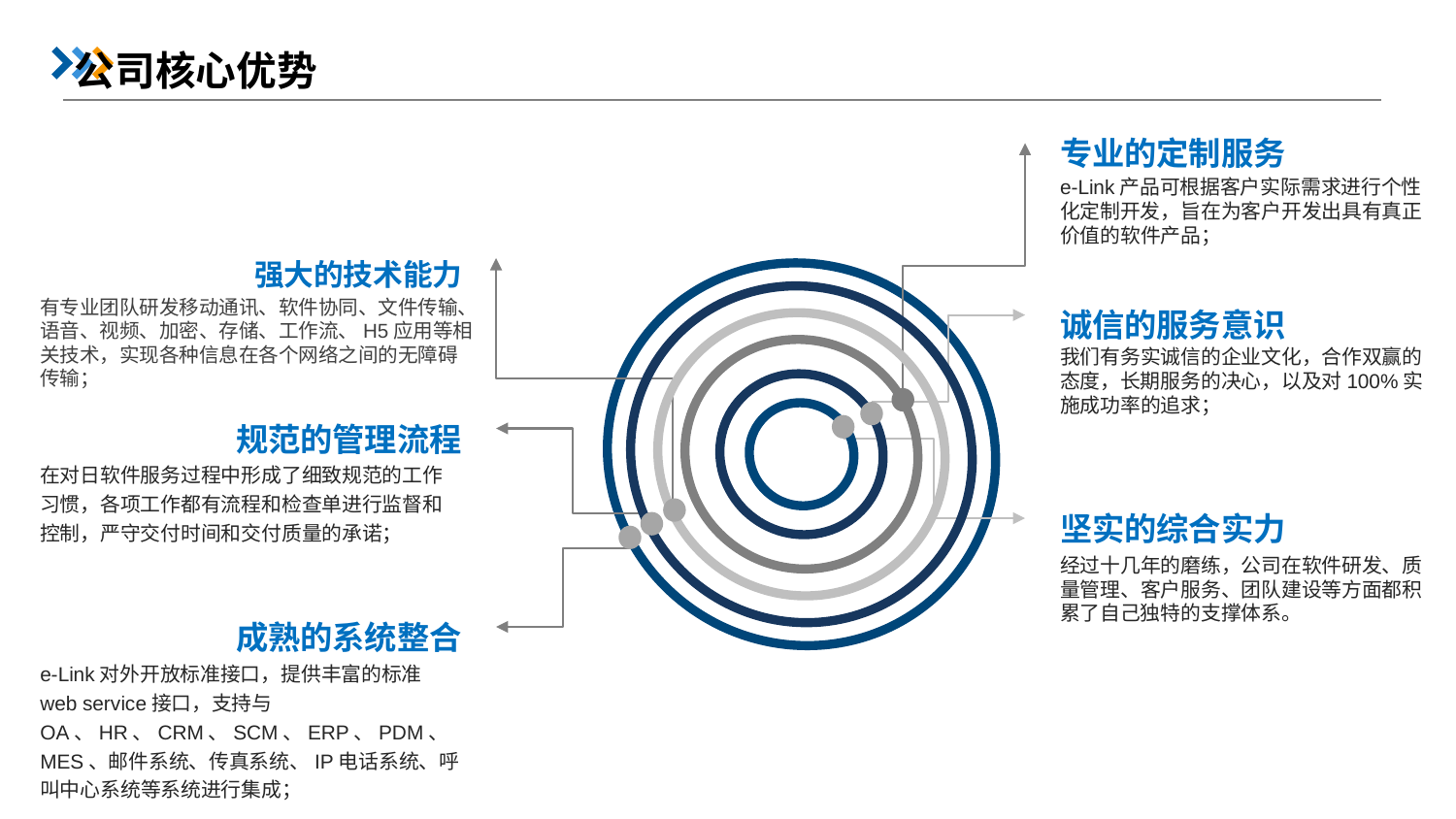

公司核心优势
专业的定制服务
e-Link产品可根据客户实际需求进行个性化定制开发，旨在为客户开发出具有真正价值的软件产品；

强大的技术能力
有专业团队研发移动通讯、软件协同、文件传输、语音、视频、加密、存储、工作流、H5应用等相关技术，实现各种信息在各个网络之间的无障碍传输；
诚信的服务意识
我们有务实诚信的企业文化，合作双赢的态度，长期服务的决心，以及对100%实施成功率的追求；
规范的管理流程
在对日软件服务过程中形成了细致规范的工作习惯，各项工作都有流程和检查单进行监督和控制，严守交付时间和交付质量的承诺；
坚实的综合实力
经过十几年的磨练，公司在软件研发、质量管理、客户服务、团队建设等方面都积累了自己独特的支撑体系。
成熟的系统整合
e-Link对外开放标准接口，提供丰富的标准web service接口，支持与OA、HR、CRM、SCM、ERP、PDM、MES、邮件系统、传真系统、IP电话系统、呼叫中心系统等系统进行集成；